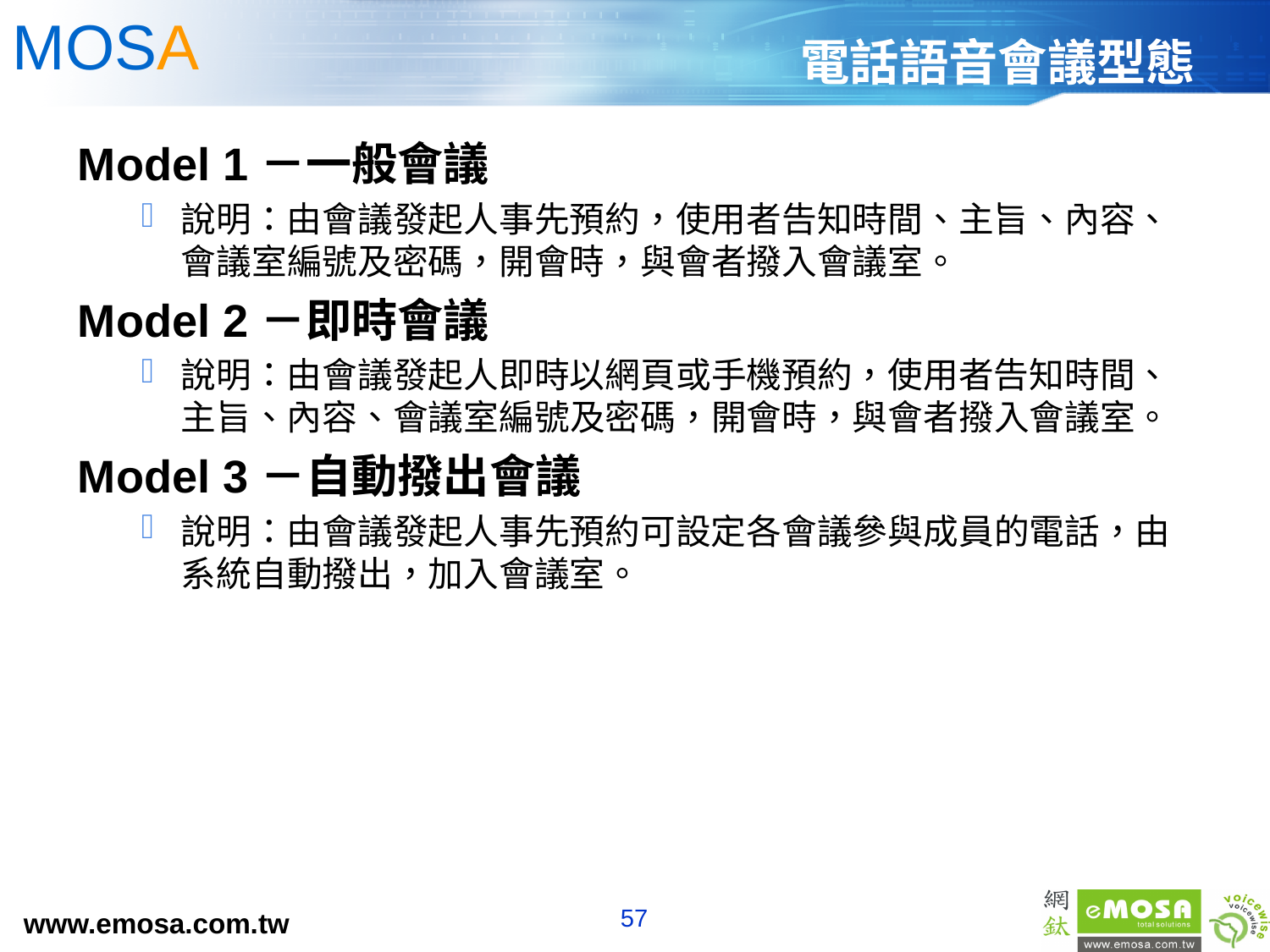

# 電話語音會議型態
Model 1－一般會議
說明：由會議發起人事先預約，使用者告知時間、主旨、內容、會議室編號及密碼，開會時，與會者撥入會議室。
Model 2－即時會議
說明：由會議發起人即時以網頁或手機預約，使用者告知時間、主旨、內容、會議室編號及密碼，開會時，與會者撥入會議室。
Model 3－自動撥出會議
說明：由會議發起人事先預約可設定各會議參與成員的電話，由系統自動撥出，加入會議室。